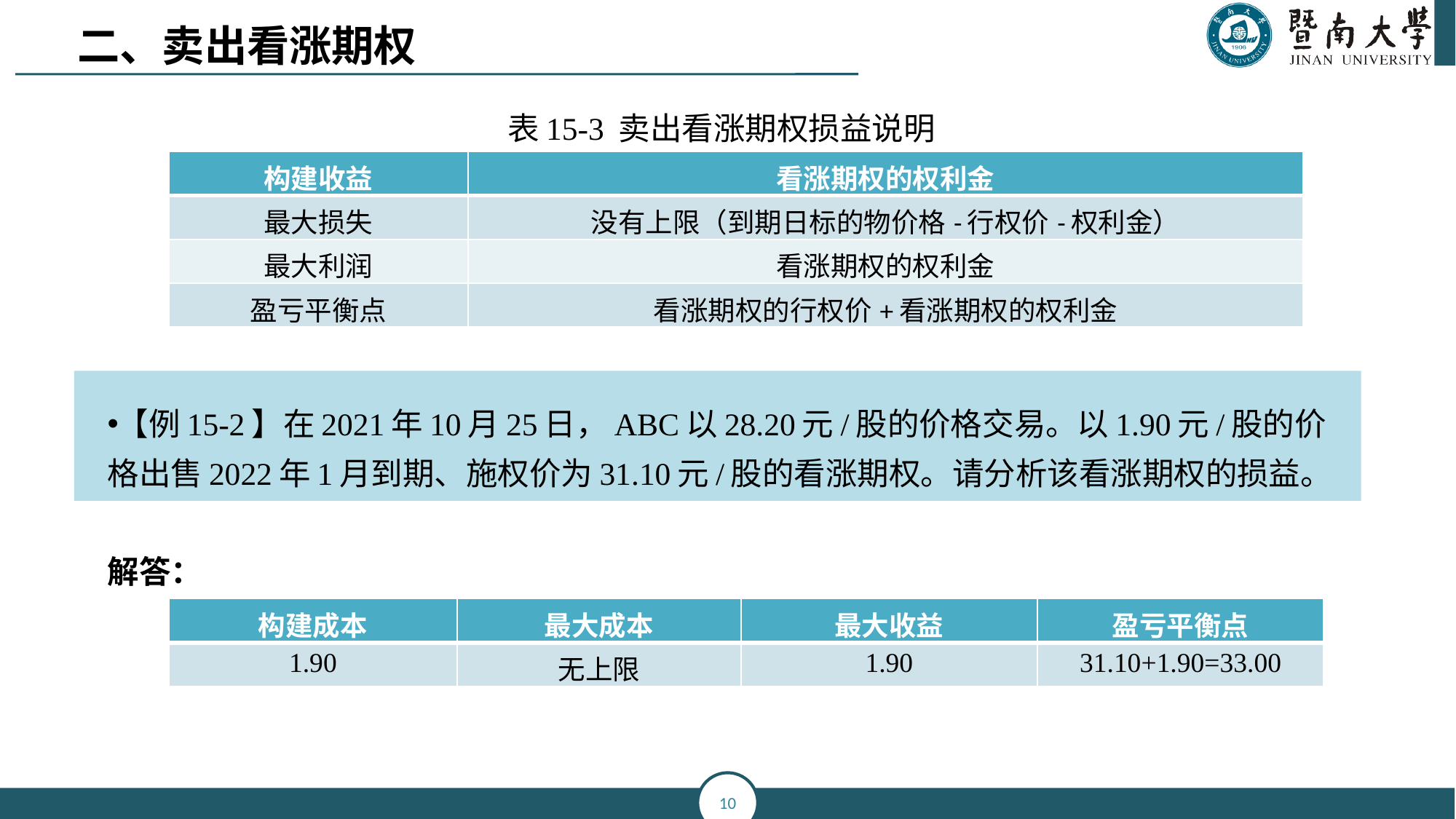

二、卖出看涨期权
表15-3 卖出看涨期权损益说明

【例15-2】在2021年10月25日，ABC以28.20元/股的价格交易。以1.90元/股的价格出售2022年1月到期、施权价为31.10元/股的看涨期权。请分析该看涨期权的损益。

解答：

| 构建收益 | 看涨期权的权利金 |
| --- | --- |
| 最大损失 | 没有上限（到期日标的物价格-行权价-权利金） |
| 最大利润 | 看涨期权的权利金 |
| 盈亏平衡点 | 看涨期权的行权价+看涨期权的权利金 |

| 构建成本 | 最大成本 | 最大收益 | 盈亏平衡点 |
| --- | --- | --- | --- |
| 1.90 | 无上限 | 1.90 | 31.10+1.90=33.00 |